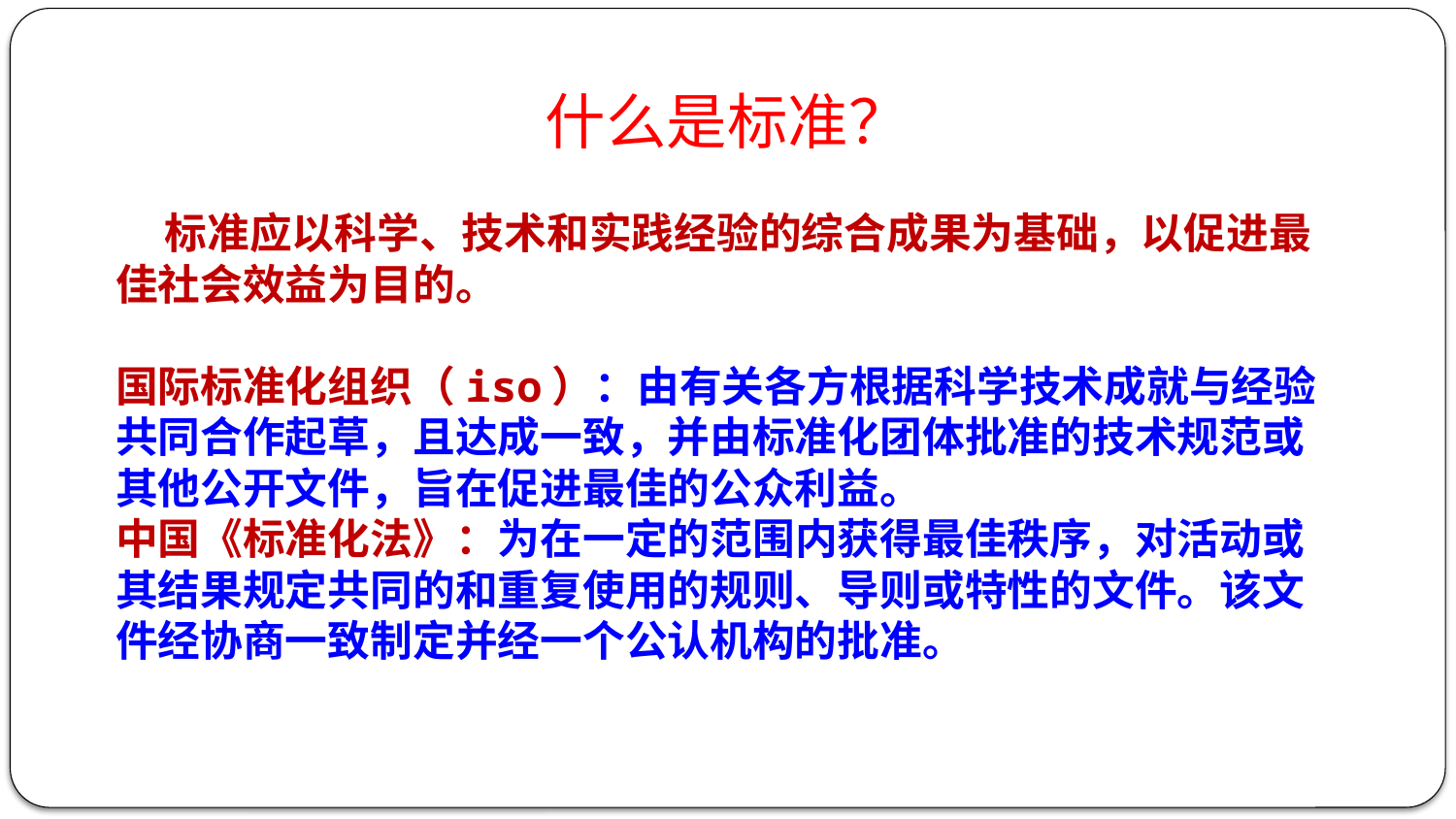

什么是标准？

    标准应以科学、技术和实践经验的综合成果为基础，以促进最佳社会效益为目的。

国际标准化组织（iso）：由有关各方根据科学技术成就与经验共同合作起草，且达成一致，并由标准化团体批准的技术规范或其他公开文件，旨在促进最佳的公众利益。
中国《标准化法》：为在一定的范围内获得最佳秩序，对活动或其结果规定共同的和重复使用的规则、导则或特性的文件。该文件经协商一致制定并经一个公认机构的批准。